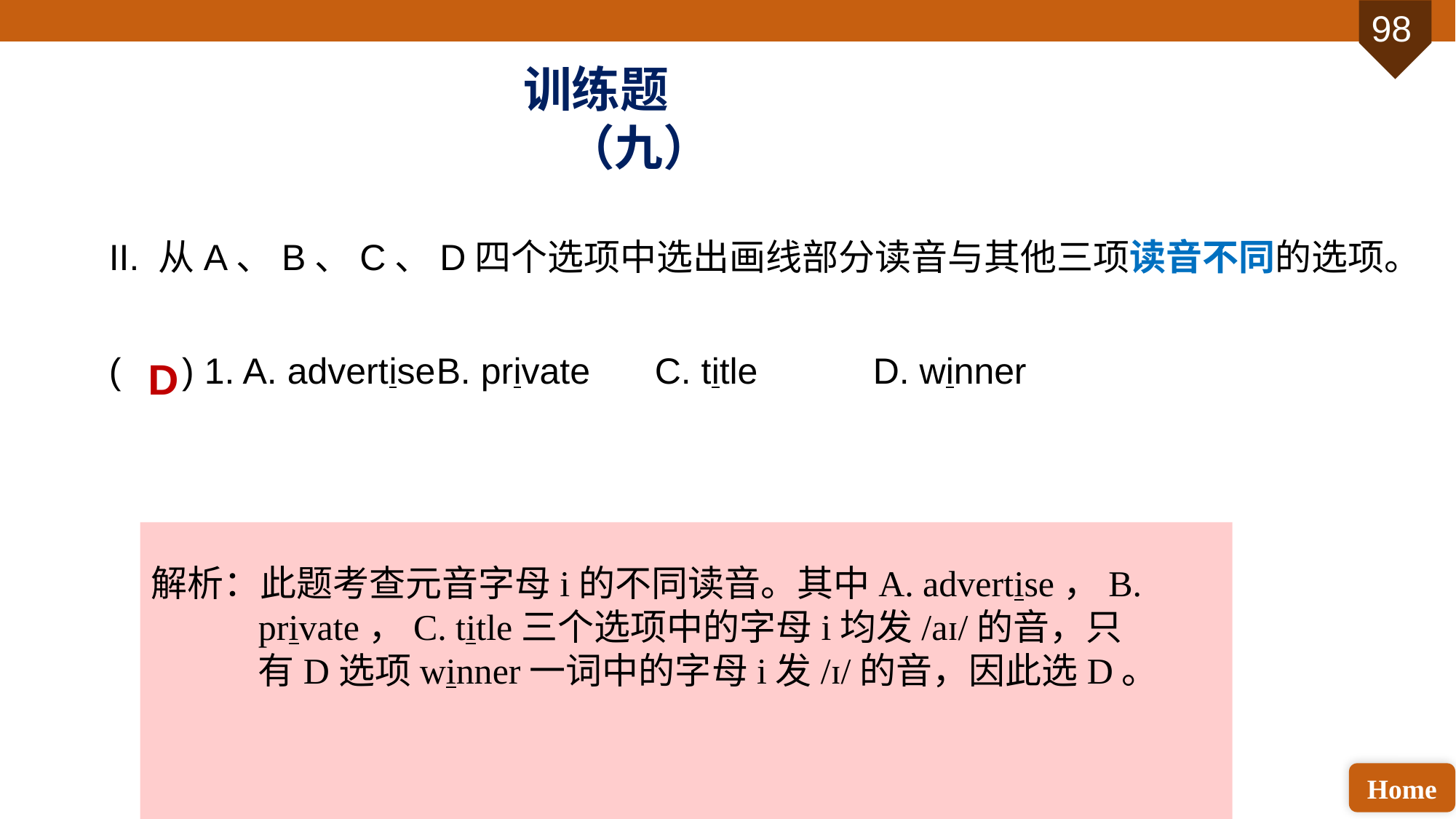

训练题（九）
II. 从A、B、C、D四个选项中选出画线部分读音与其他三项读音不同的选项。

(      ) 1. A. advertise	B. private 	C. title 	D. winner
D

解析：此题考查元音字母i的不同读音。其中A. advertise，B. private，C. title三个选项中的字母i均发/aɪ/的音，只有D选项winner一词中的字母i发/ɪ/的音，因此选D。